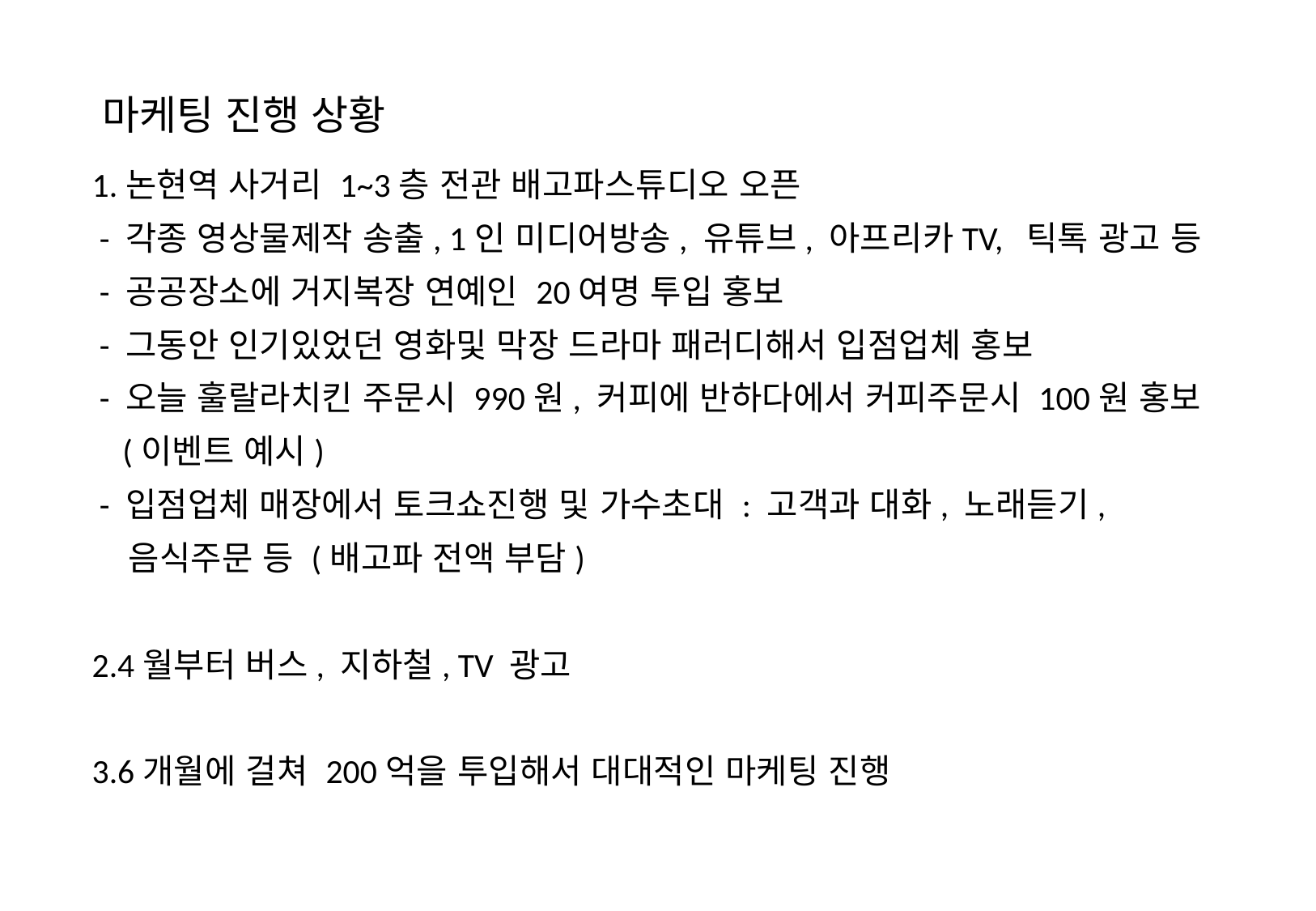

# 마케팅 진행 상황
1.논현역 사거리 1~3층 전관 배고파스튜디오 오픈
 - 각종 영상물제작 송출, 1인 미디어방송, 유튜브, 아프리카TV,  틱톡 광고 등
 - 공공장소에 거지복장 연예인 20여명 투입 홍보
 - 그동안 인기있었던 영화및 막장 드라마 패러디해서 입점업체 홍보
 - 오늘 훌랄라치킨 주문시 990원, 커피에 반하다에서 커피주문시 100원 홍보
    (이벤트 예시)
 - 입점업체 매장에서 토크쇼진행 및 가수초대 : 고객과 대화, 노래듣기,
   음식주문 등 (배고파 전액 부담)

2.4월부터 버스, 지하철, TV 광고

3.6개월에 걸쳐 200억을 투입해서 대대적인 마케팅 진행